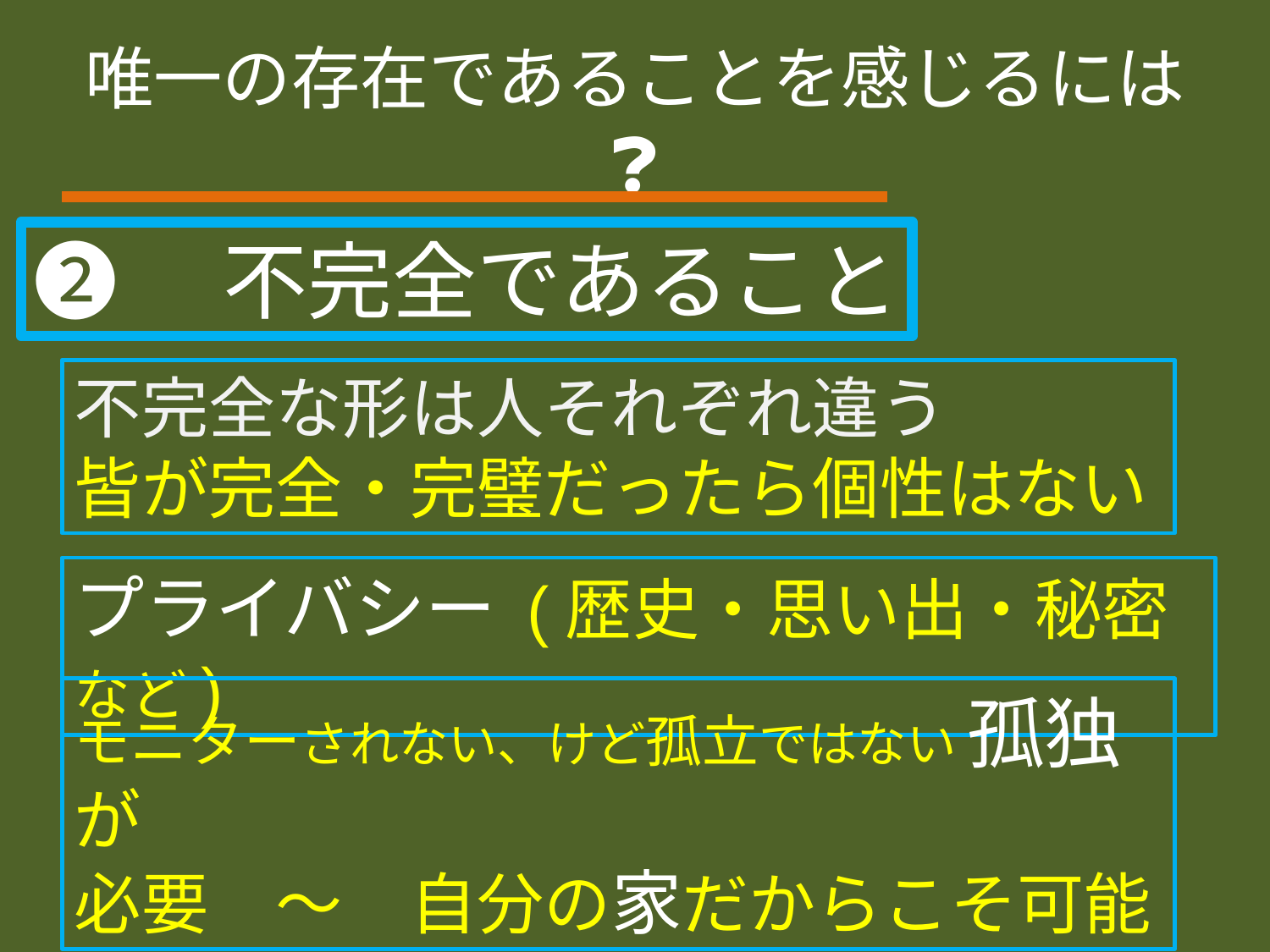

# 唯一の存在であることを感じるには❓
❷　不完全であること
不完全な形は人それぞれ違う
皆が完全・完璧だったら個性はない
プライバシー (歴史・思い出・秘密など)
モニターされない、けど孤立ではない 孤独 が
必要　～　自分の家だからこそ可能